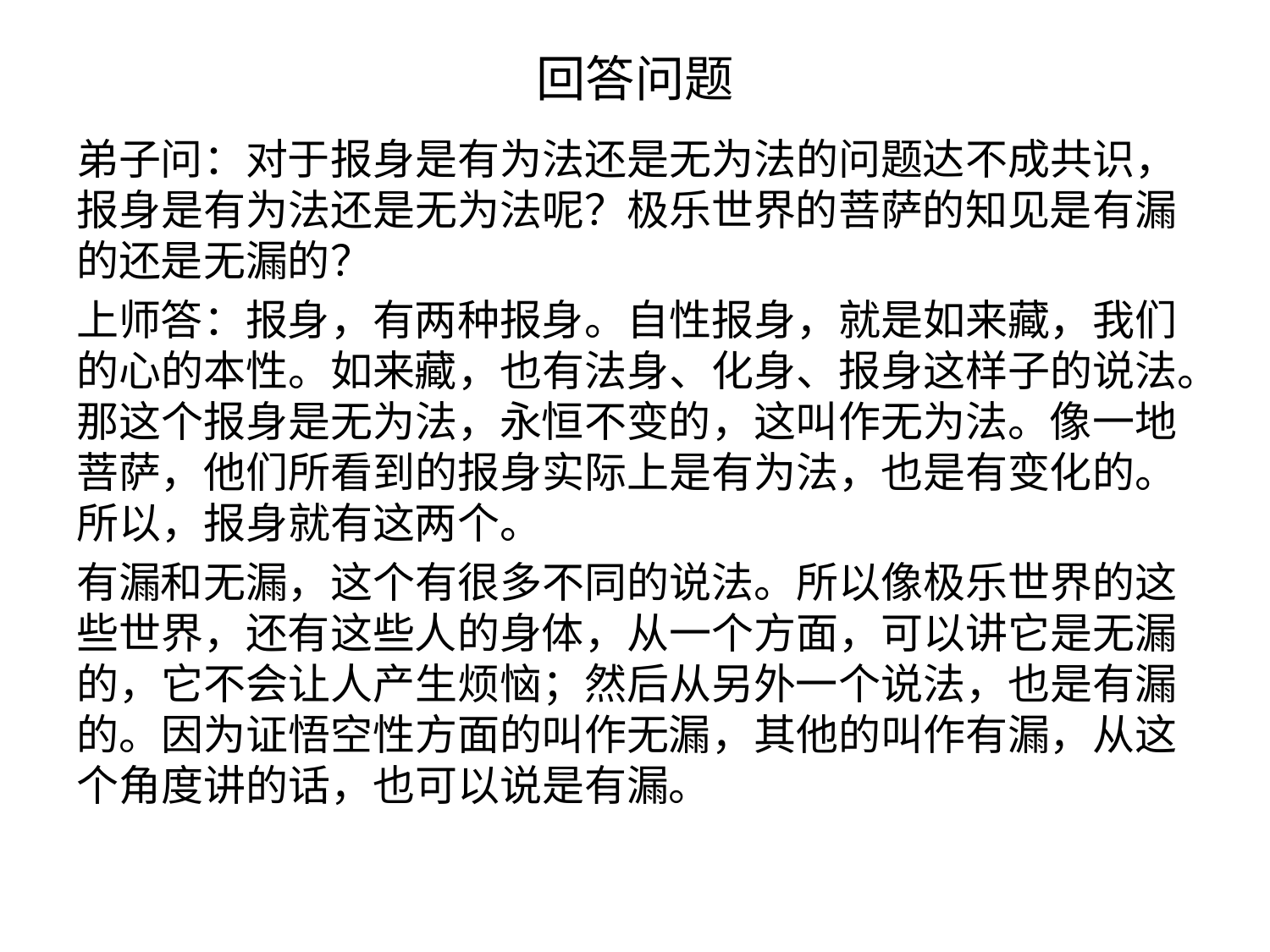

# 回答问题
弟子问：对于报身是有为法还是无为法的问题达不成共识，报身是有为法还是无为法呢？极乐世界的菩萨的知见是有漏的还是无漏的？
上师答：报身，有两种报身。自性报身，就是如来藏，我们的心的本性。如来藏，也有法身、化身、报身这样子的说法。那这个报身是无为法，永恒不变的，这叫作无为法。像一地菩萨，他们所看到的报身实际上是有为法，也是有变化的。所以，报身就有这两个。
有漏和无漏，这个有很多不同的说法。所以像极乐世界的这些世界，还有这些人的身体，从一个方面，可以讲它是无漏的，它不会让人产生烦恼；然后从另外一个说法，也是有漏的。因为证悟空性方面的叫作无漏，其他的叫作有漏，从这个角度讲的话，也可以说是有漏。